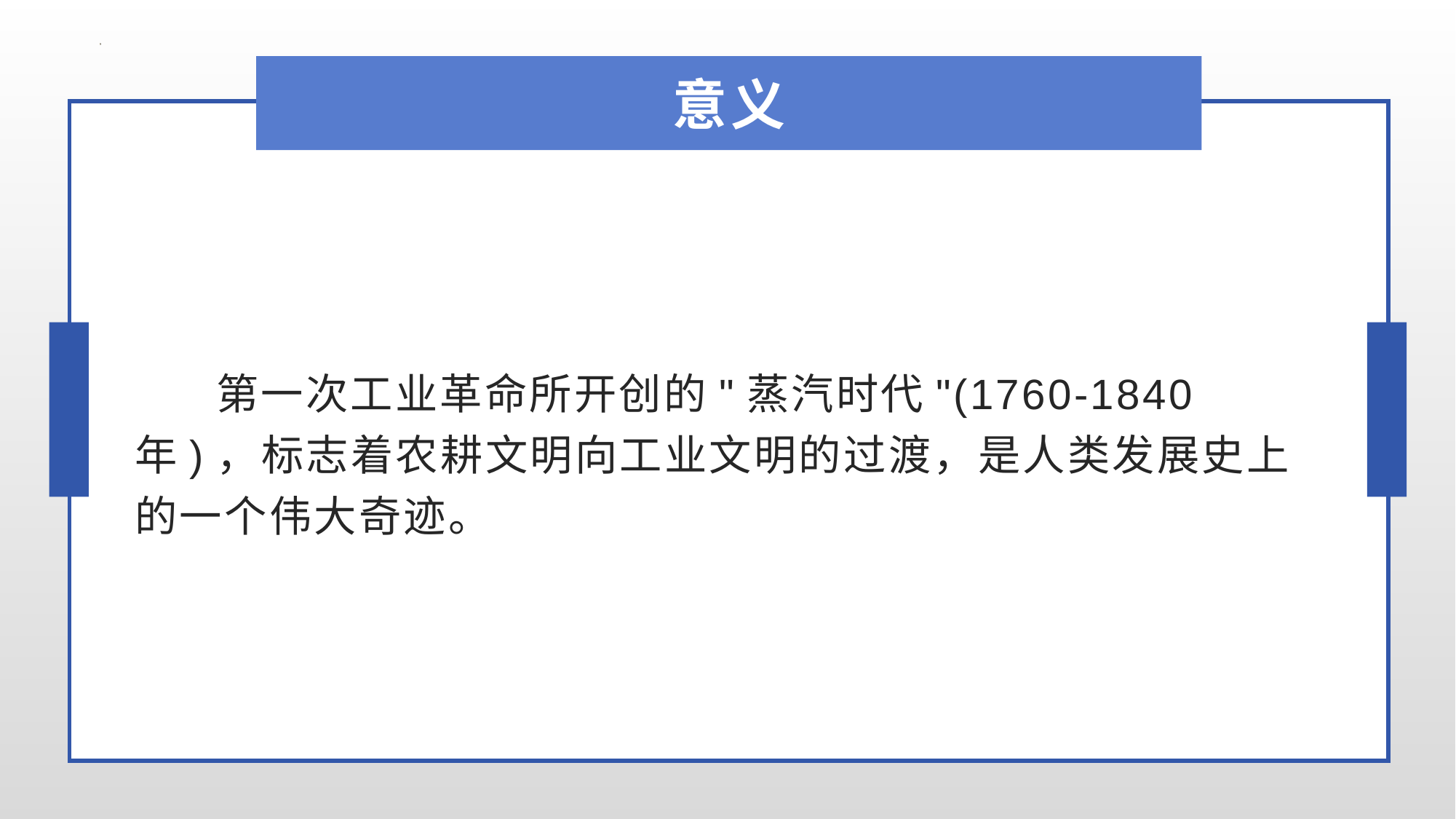

意义

      第一次工业革命所开创的"蒸汽时代"(1760-1840年)，标志着农耕文明向工业文明的过渡，是人类发展史上的一个伟大奇迹。